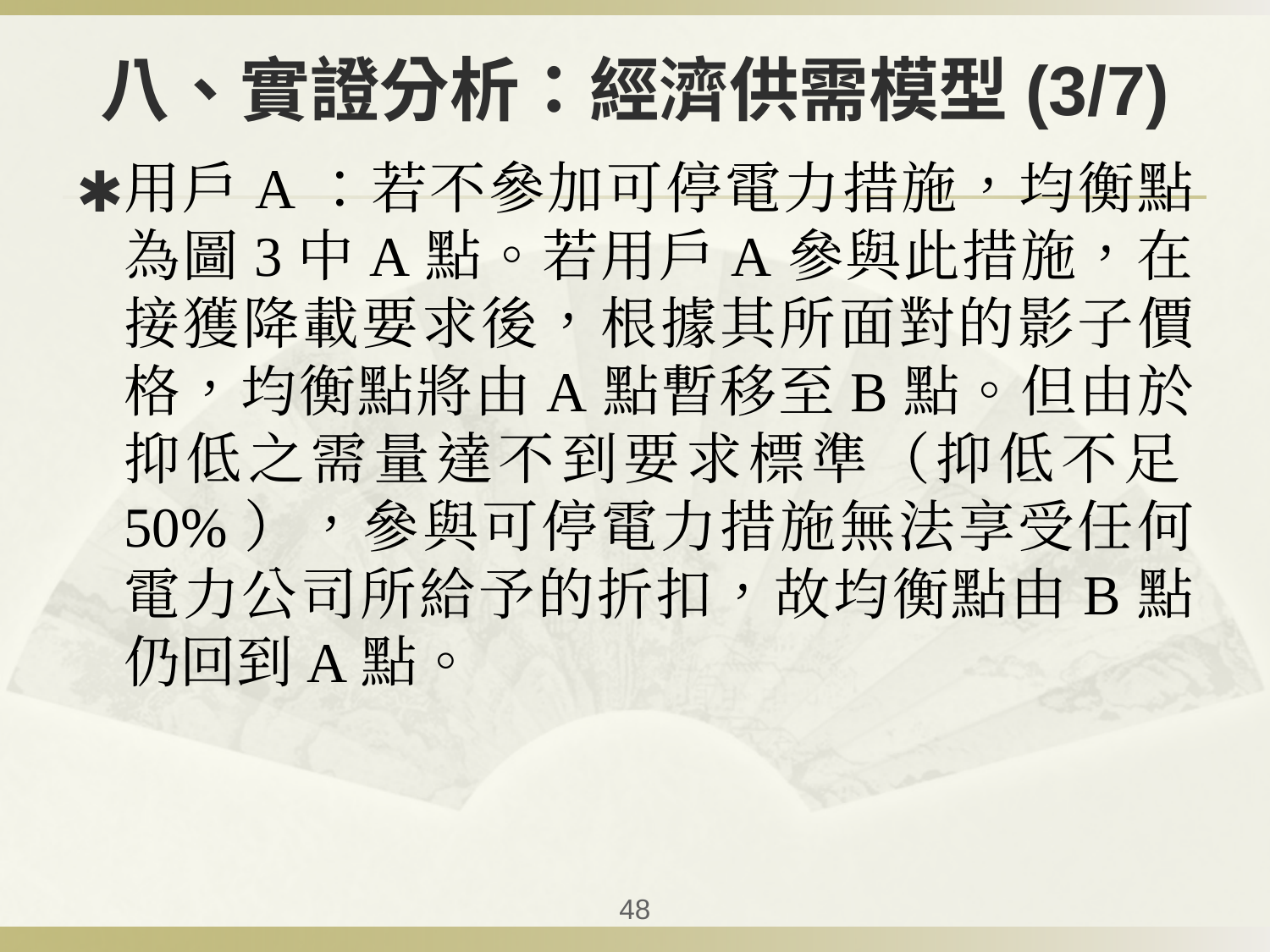

# 八、實證分析：經濟供需模型(3/7)
用戶A：若不參加可停電力措施，均衡點為圖3中A點。若用戶A參與此措施，在接獲降載要求後，根據其所面對的影子價格，均衡點將由A點暫移至B點。但由於抑低之需量達不到要求標準（抑低不足50%），參與可停電力措施無法享受任何電力公司所給予的折扣，故均衡點由B點仍回到A點。
48